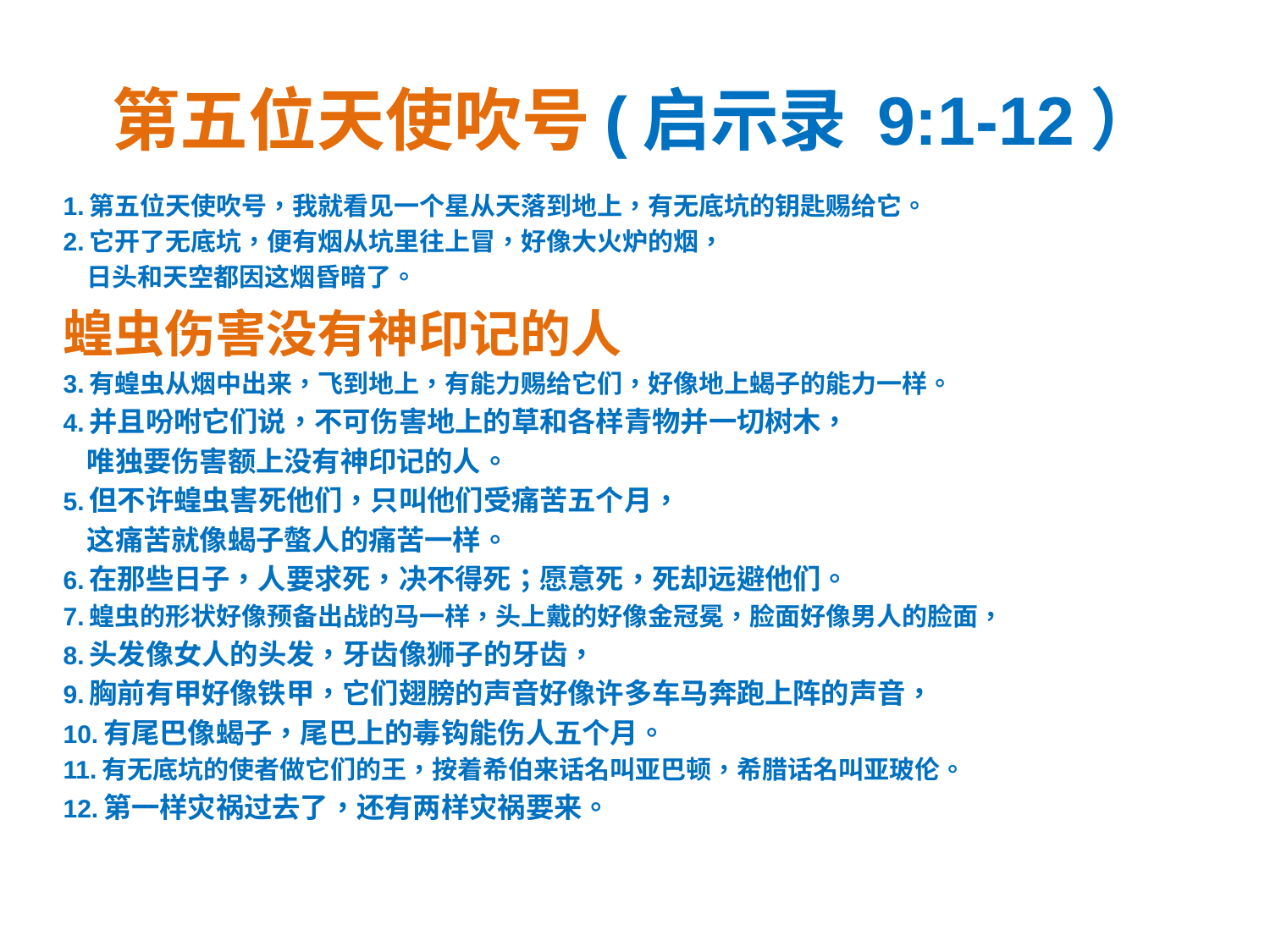

# 第五位天使吹号(启示录 9:1-12）
1. 第五位天使吹号，我就看见一个星从天落到地上，有无底坑的钥匙赐给它。
2. 它开了无底坑，便有烟从坑里往上冒，好像大火炉的烟，
    日头和天空都因这烟昏暗了。
蝗虫伤害没有神印记的人
3. 有蝗虫从烟中出来，飞到地上，有能力赐给它们，好像地上蝎子的能力一样。
4. 并且吩咐它们说，不可伤害地上的草和各样青物并一切树木，
    唯独要伤害额上没有神印记的人。
5. 但不许蝗虫害死他们，只叫他们受痛苦五个月，
    这痛苦就像蝎子螫人的痛苦一样。
6. 在那些日子，人要求死，决不得死；愿意死，死却远避他们。
7. 蝗虫的形状好像预备出战的马一样，头上戴的好像金冠冕，脸面好像男人的脸面，
8. 头发像女人的头发，牙齿像狮子的牙齿，
9. 胸前有甲好像铁甲，它们翅膀的声音好像许多车马奔跑上阵的声音，
10. 有尾巴像蝎子，尾巴上的毒钩能伤人五个月。
11. 有无底坑的使者做它们的王，按着希伯来话名叫亚巴顿，希腊话名叫亚玻伦。
12. 第一样灾祸过去了，还有两样灾祸要来。